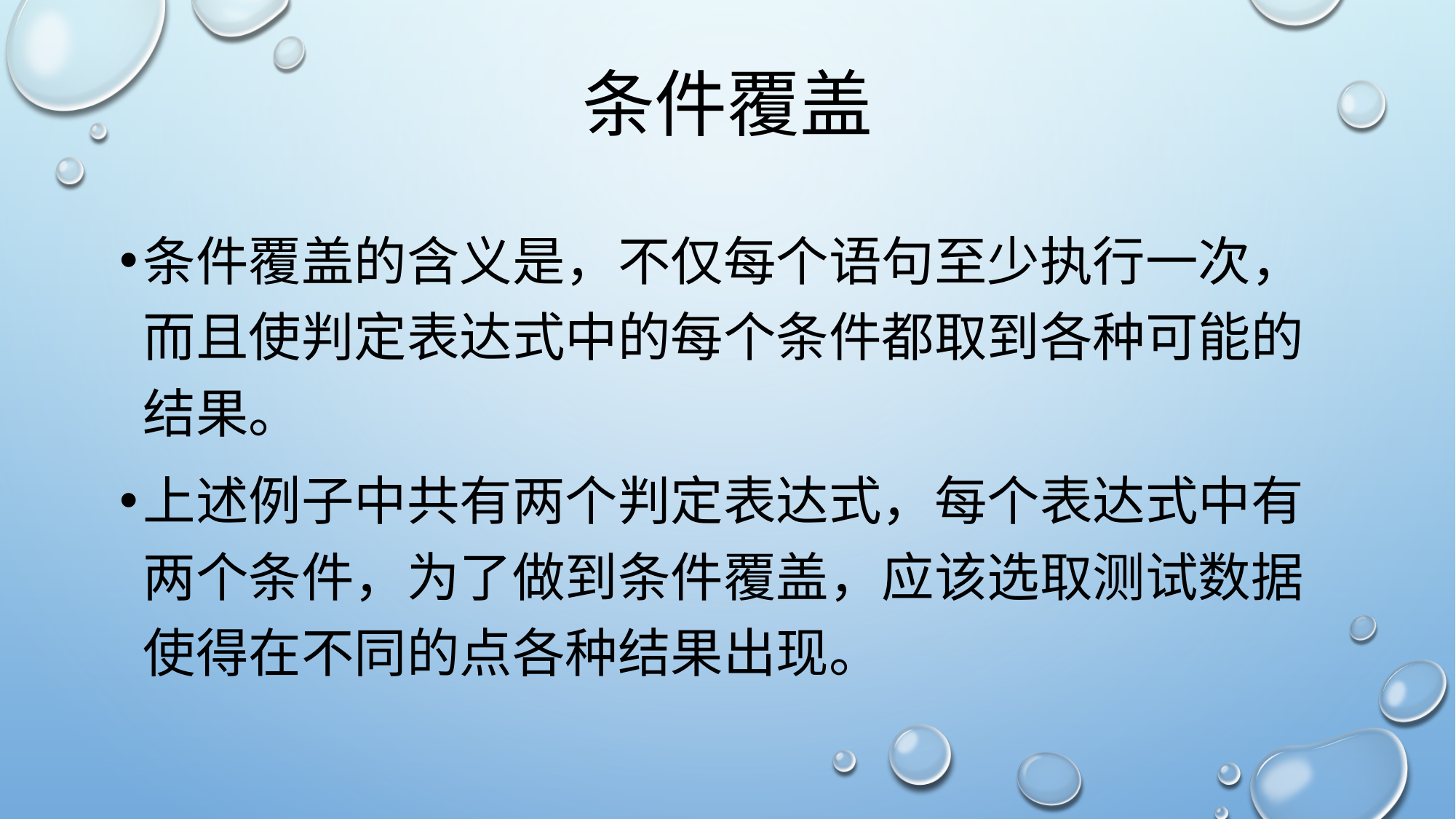

# 条件覆盖
条件覆盖的含义是，不仅每个语句至少执行一次，而且使判定表达式中的每个条件都取到各种可能的结果。
上述例子中共有两个判定表达式，每个表达式中有两个条件，为了做到条件覆盖，应该选取测试数据使得在不同的点各种结果出现。